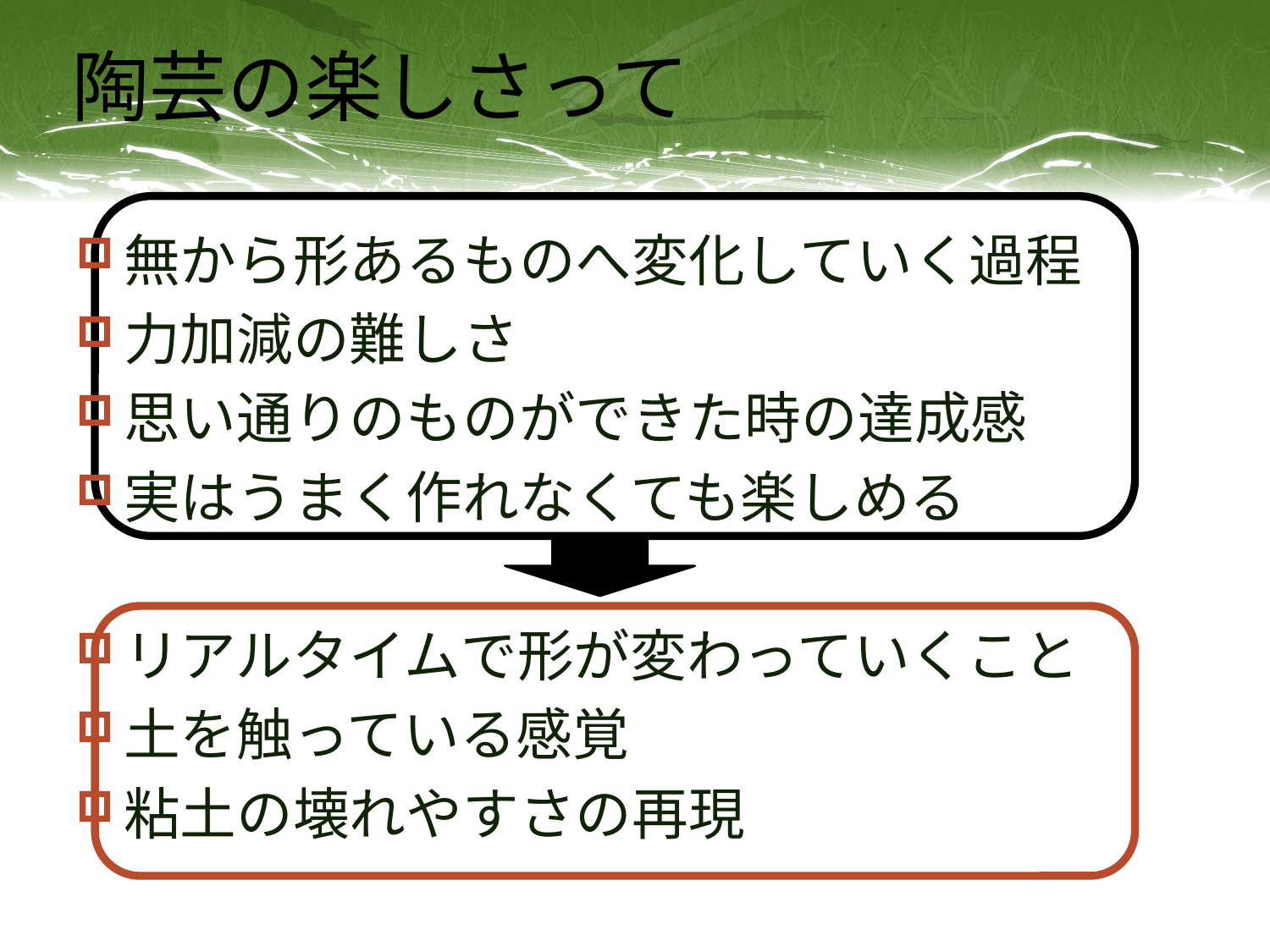

# 陶芸の楽しさって

無から形あるものへ変化していく過程
力加減の難しさ
思い通りのものができた時の達成感
実はうまく作れなくても楽しめる

リアルタイムで形が変わっていくこと
土を触っている感覚
粘土の壊れやすさの再現